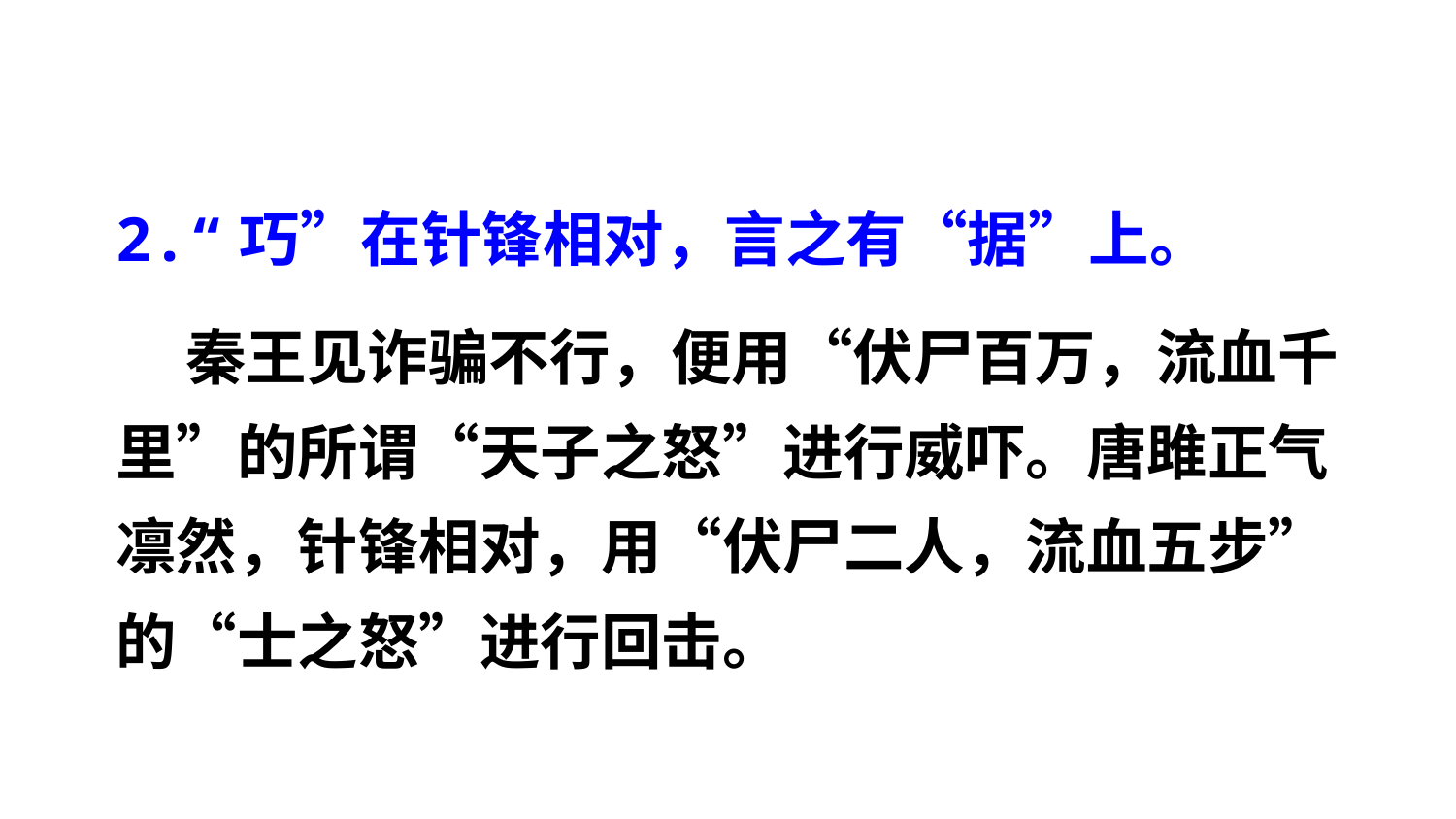

2.“巧”在针锋相对，言之有“据”上。
    秦王见诈骗不行，便用“伏尸百万，流血千里”的所谓“天子之怒”进行威吓。唐雎正气凛然，针锋相对，用“伏尸二人，流血五步”的“士之怒”进行回击。